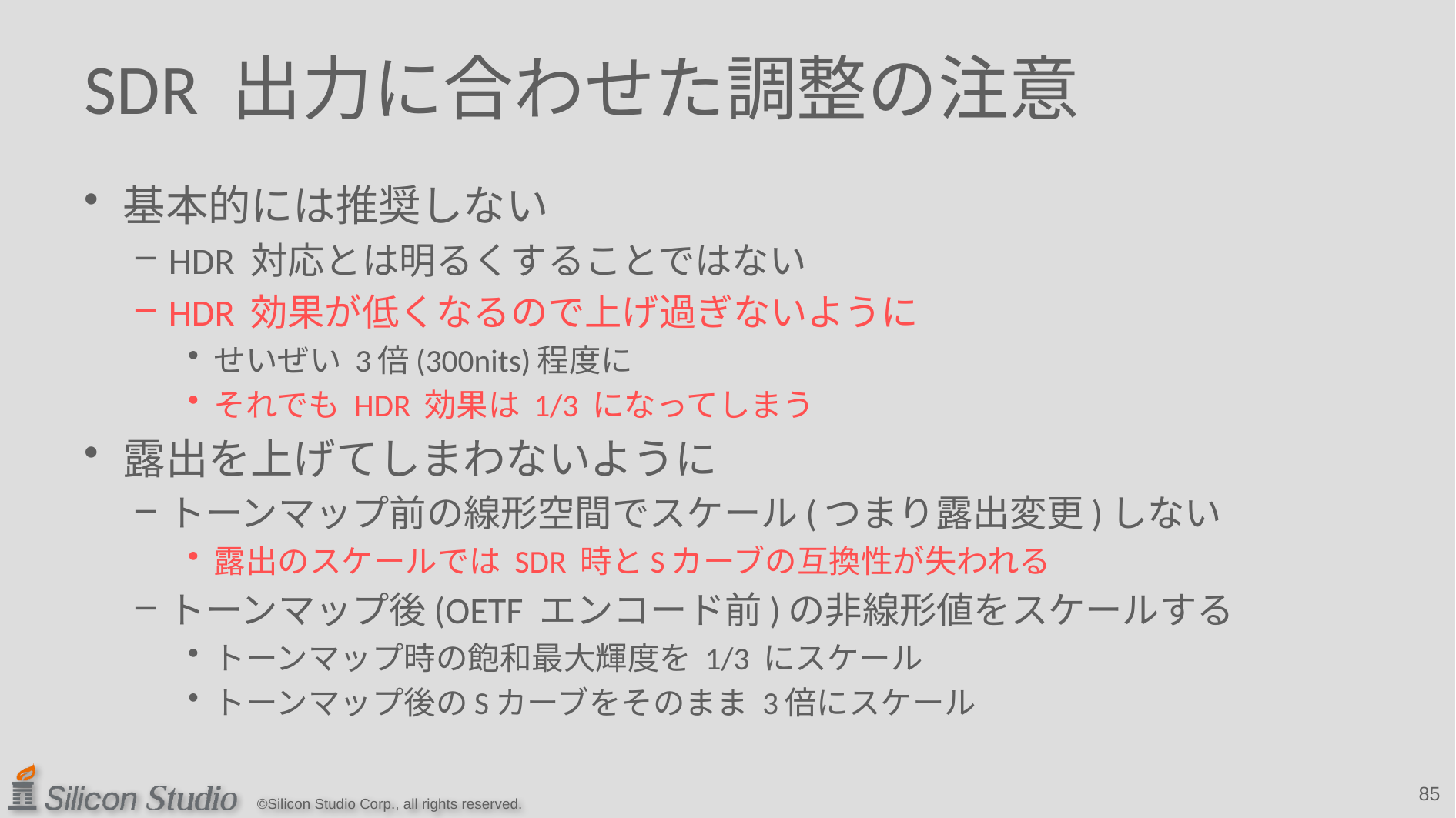

# SDR 出力に合わせた調整の注意
基本的には推奨しない
HDR 対応とは明るくすることではない
HDR 効果が低くなるので上げ過ぎないように
せいぜい 3倍(300nits)程度に
それでも HDR 効果は 1/3 になってしまう
露出を上げてしまわないように
トーンマップ前の線形空間でスケール(つまり露出変更)しない
露出のスケールでは SDR 時とSカーブの互換性が失われる
トーンマップ後(OETF エンコード前)の非線形値をスケールする
トーンマップ時の飽和最大輝度を 1/3 にスケール
トーンマップ後のSカーブをそのまま 3倍にスケール
85